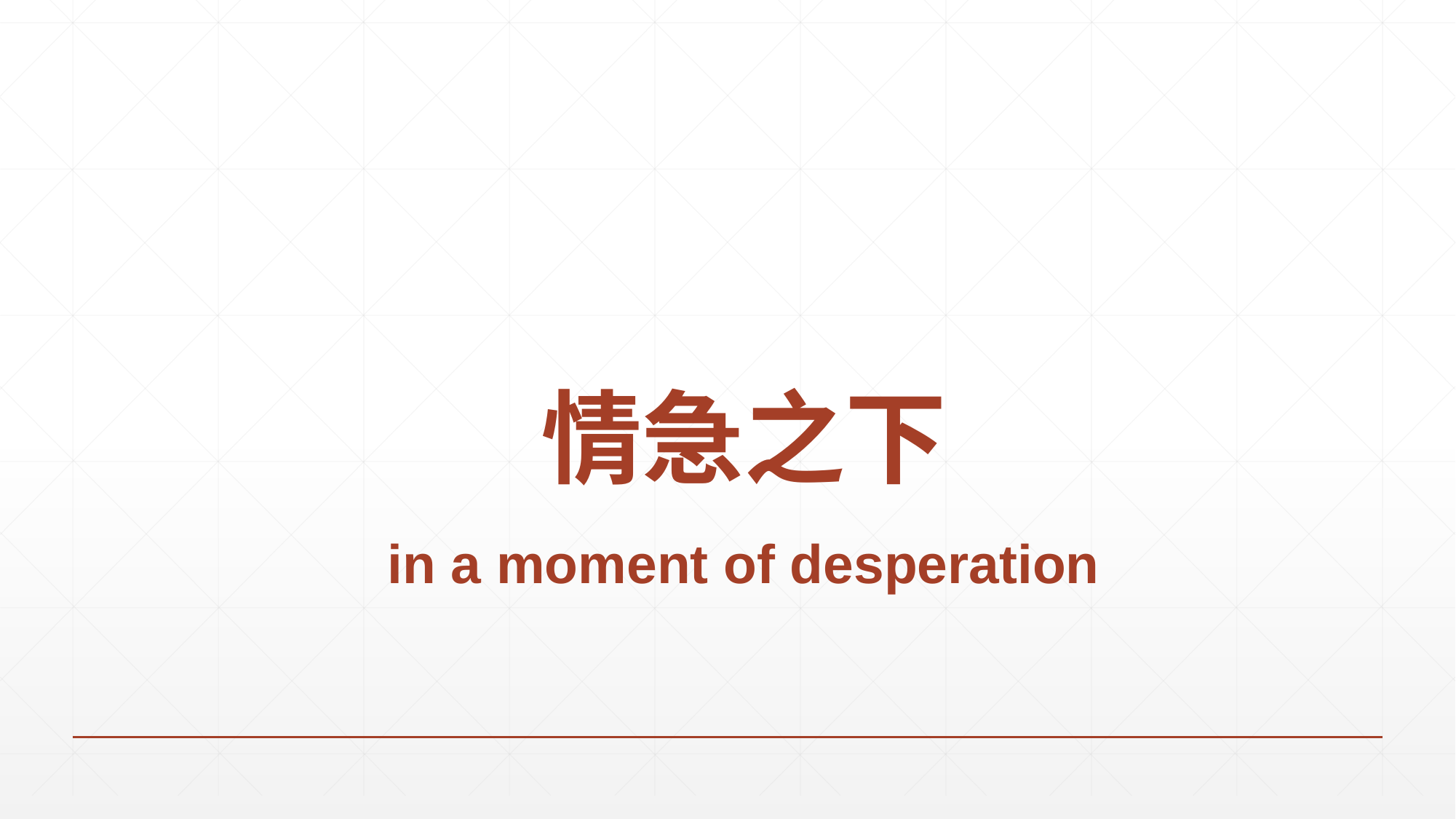

# 情急之下 in a moment of desperation